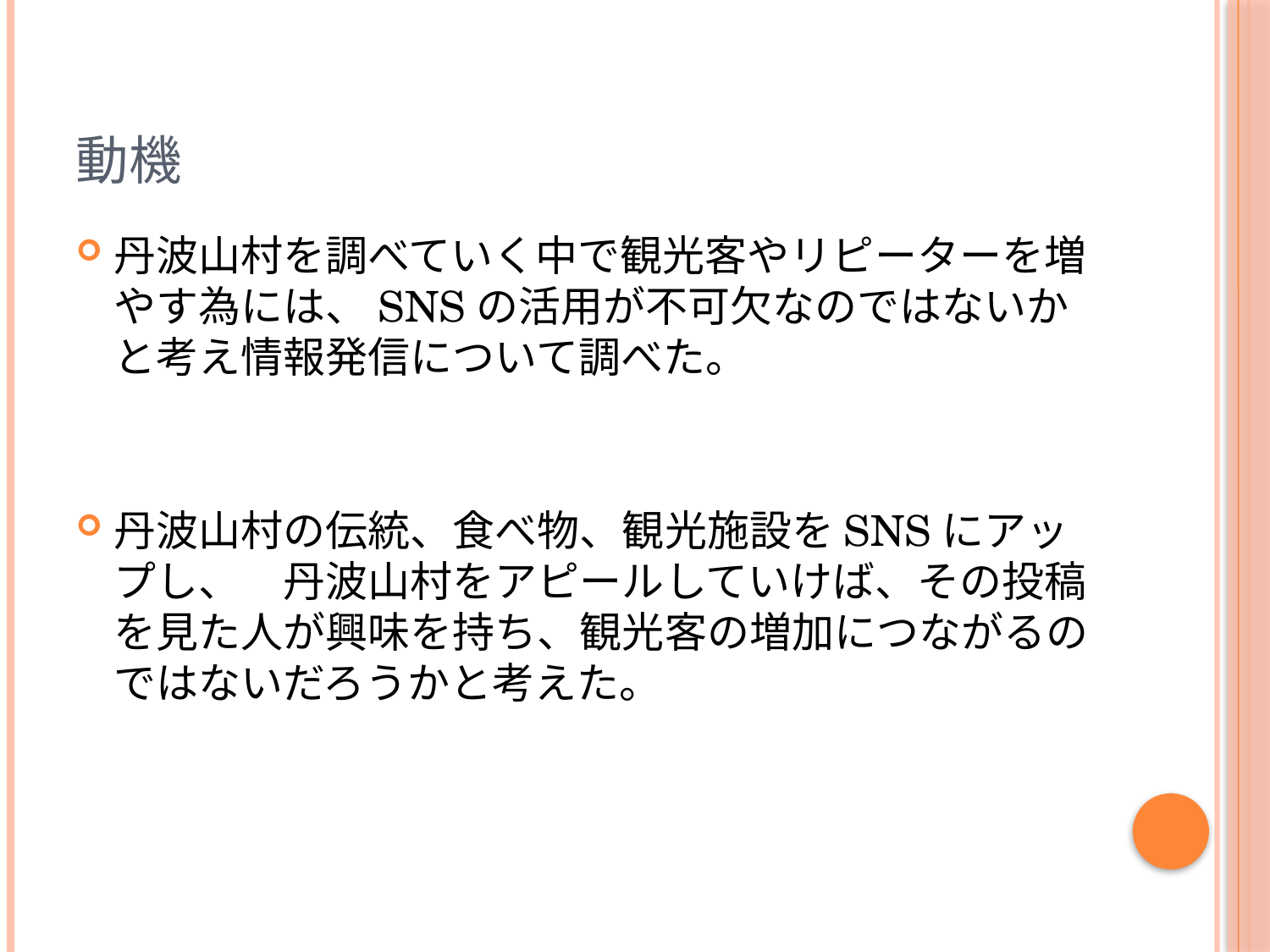

# 動機
丹波山村を調べていく中で観光客やリピーターを増やす為には、SNSの活用が不可欠なのではないかと考え情報発信について調べた。

丹波山村の伝統、食べ物、観光施設をSNSにアップし、　丹波山村をアピールしていけば、その投稿を見た人が興味を持ち、観光客の増加につながるのではないだろうかと考えた。